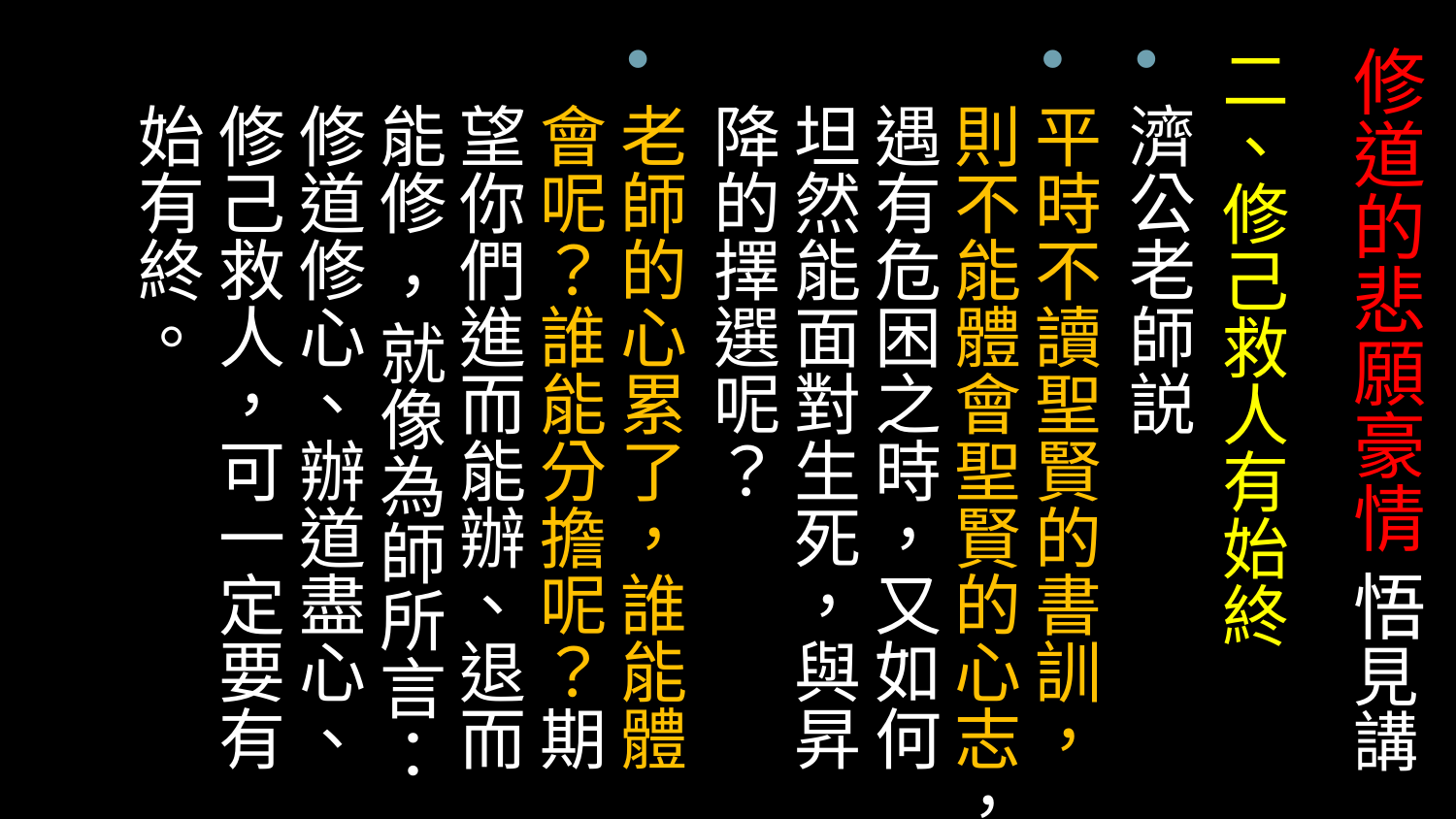

# 修道的悲願豪情 悟見講
二、修己救人有始終
濟公老師説
平時不讀聖賢的書訓，則不能體會聖賢的心志，遇有危困之時，又如何坦然能面對生死，與昇降的擇選呢？
老師的心累了，誰能體會呢？誰能分擔呢？期望你們進而能辦、退而能修 ，就像為師所言：修道修心、辦道盡心、修己救人，可一定要有始有終。